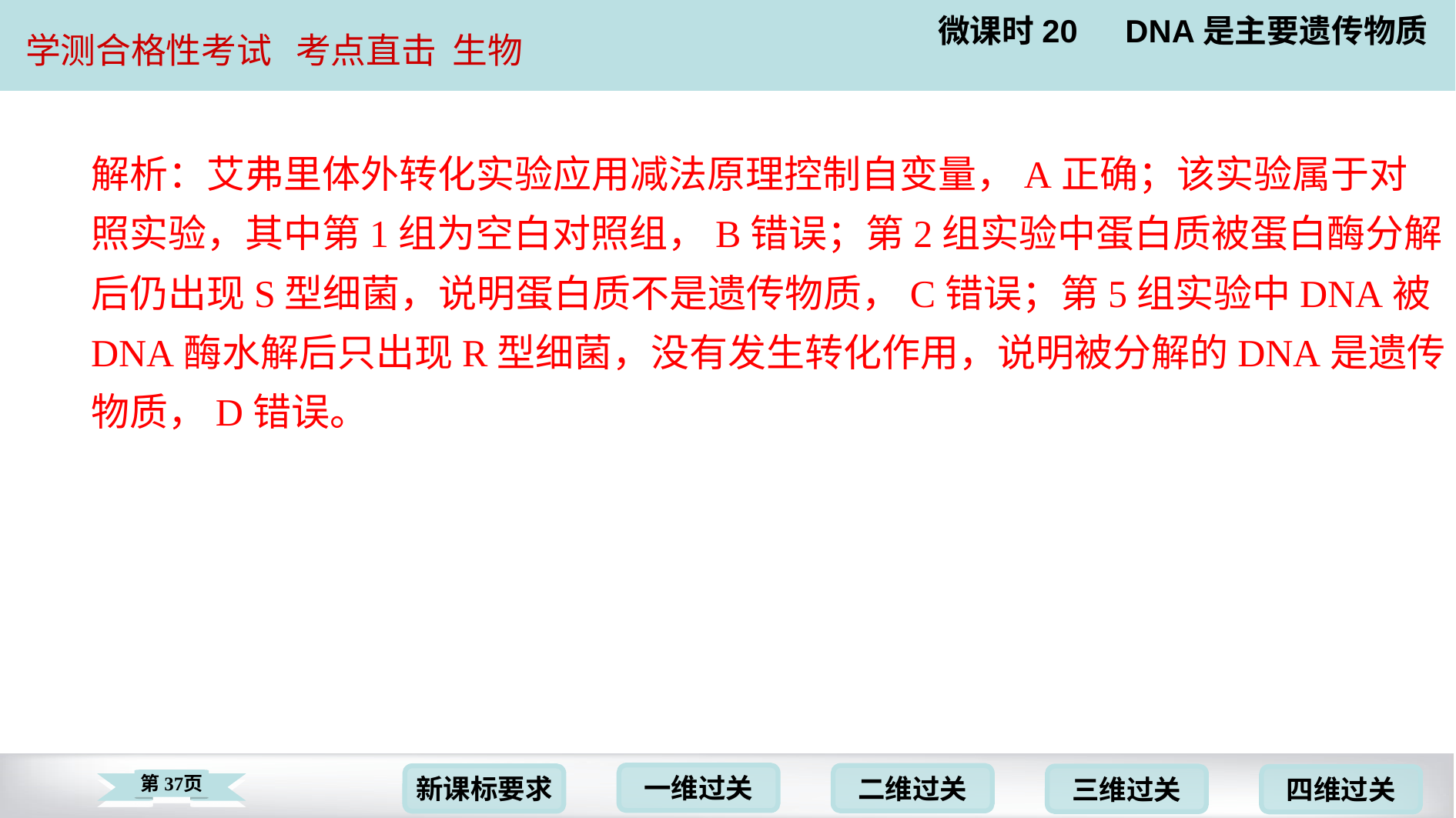

解析：艾弗里体外转化实验应用减法原理控制自变量，A正确；该实验属于对
照实验，其中第1组为空白对照组，B错误；第2组实验中蛋白质被蛋白酶分解
后仍出现S型细菌，说明蛋白质不是遗传物质，C错误；第5组实验中DNA被
DNA酶水解后只出现R型细菌，没有发生转化作用，说明被分解的DNA是遗传
物质，D错误。